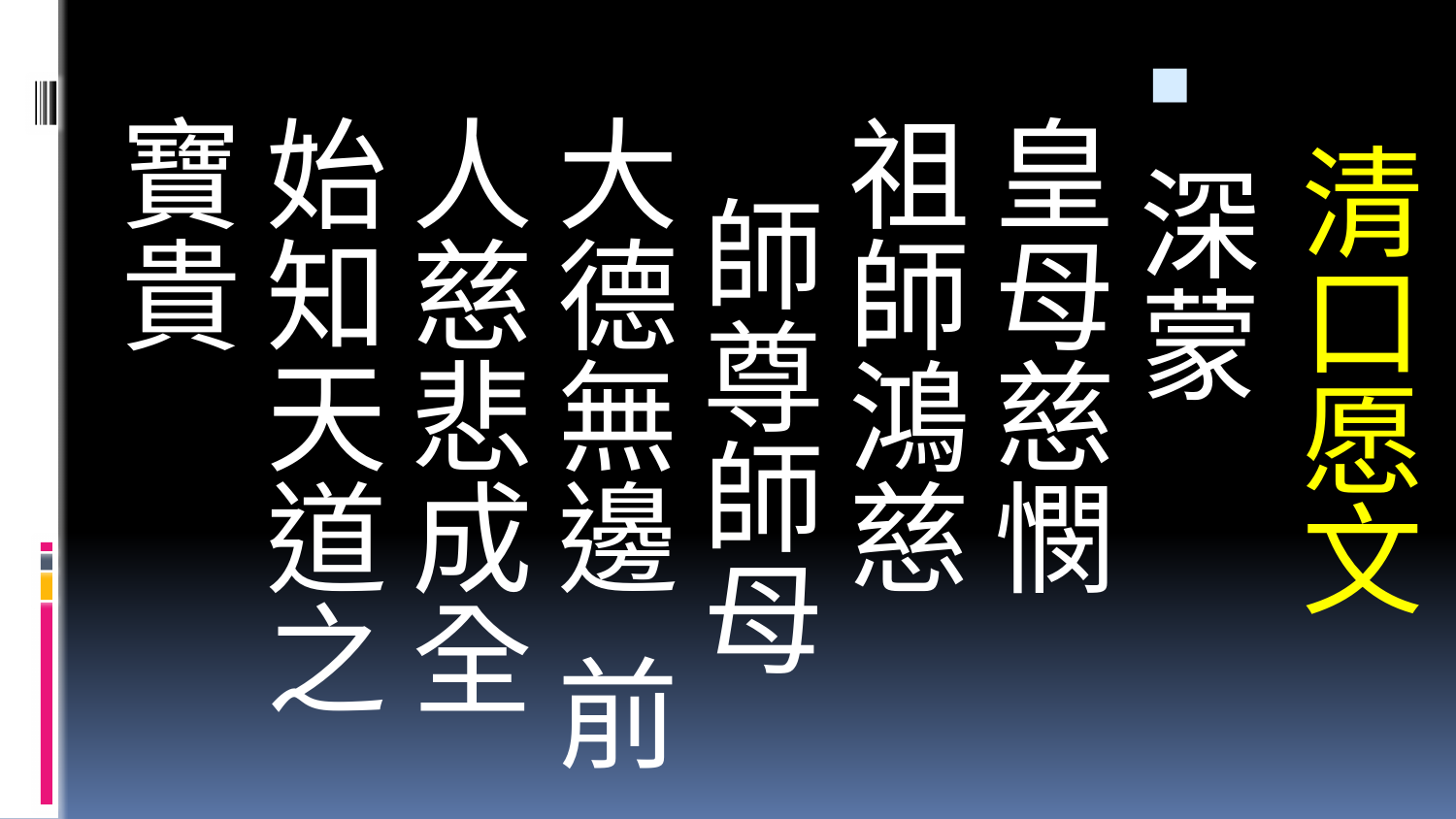

# 清口愿文
深蒙
皇母慈憫
祖師鴻慈
   師尊師母大德無邊  前人慈悲成全 始知天道之寶貴